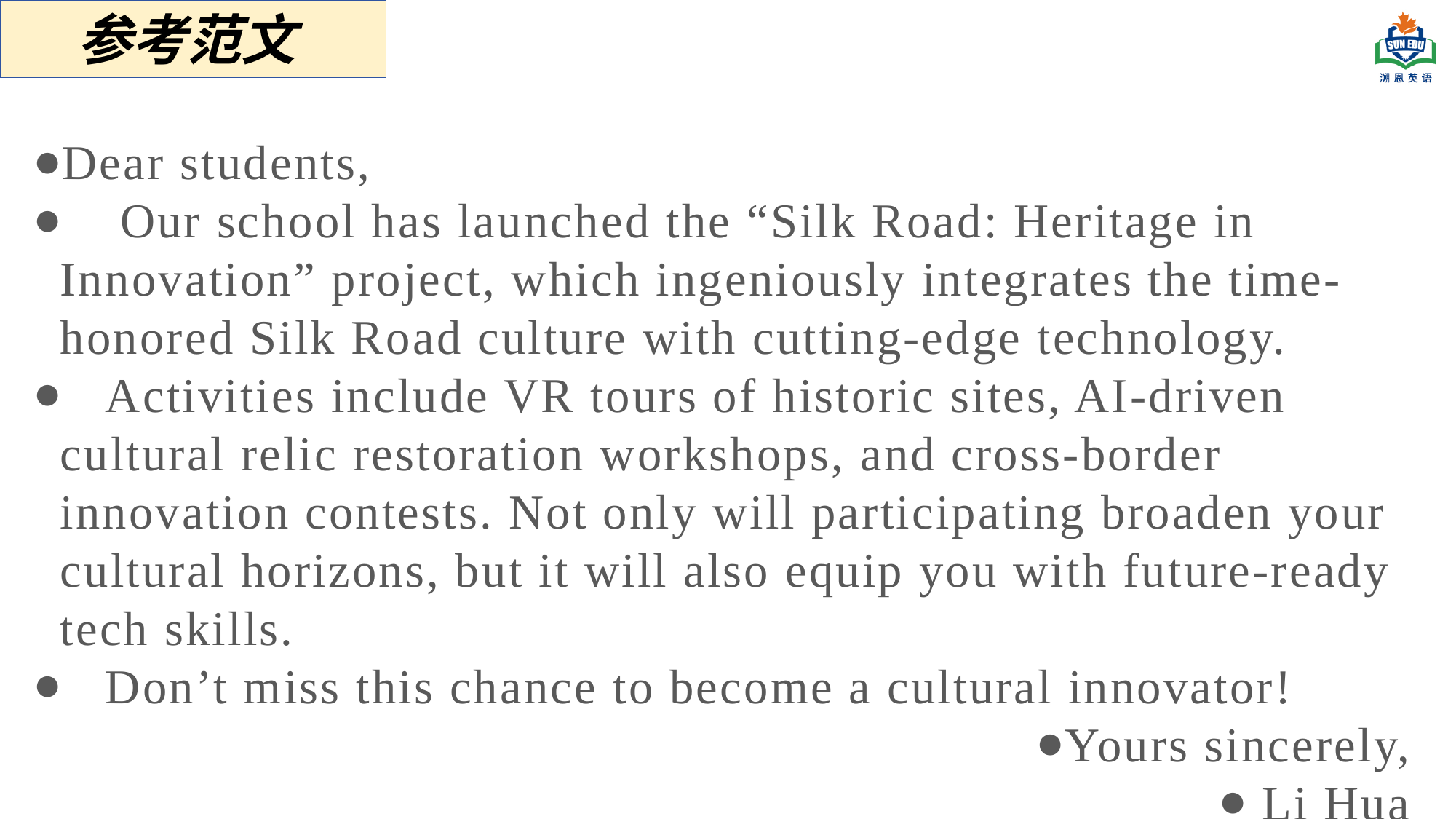

参考范文
Dear students,
    Our school has launched the “Silk Road: Heritage in Innovation” project, which ingeniously integrates the time-honored Silk Road culture with cutting-edge technology.
   Activities include VR tours of historic sites, AI-driven cultural relic restoration workshops, and cross-border innovation contests. Not only will participating broaden your cultural horizons, but it will also equip you with future-ready tech skills.
   Don’t miss this chance to become a cultural innovator!
Yours sincerely,
 Li Hua